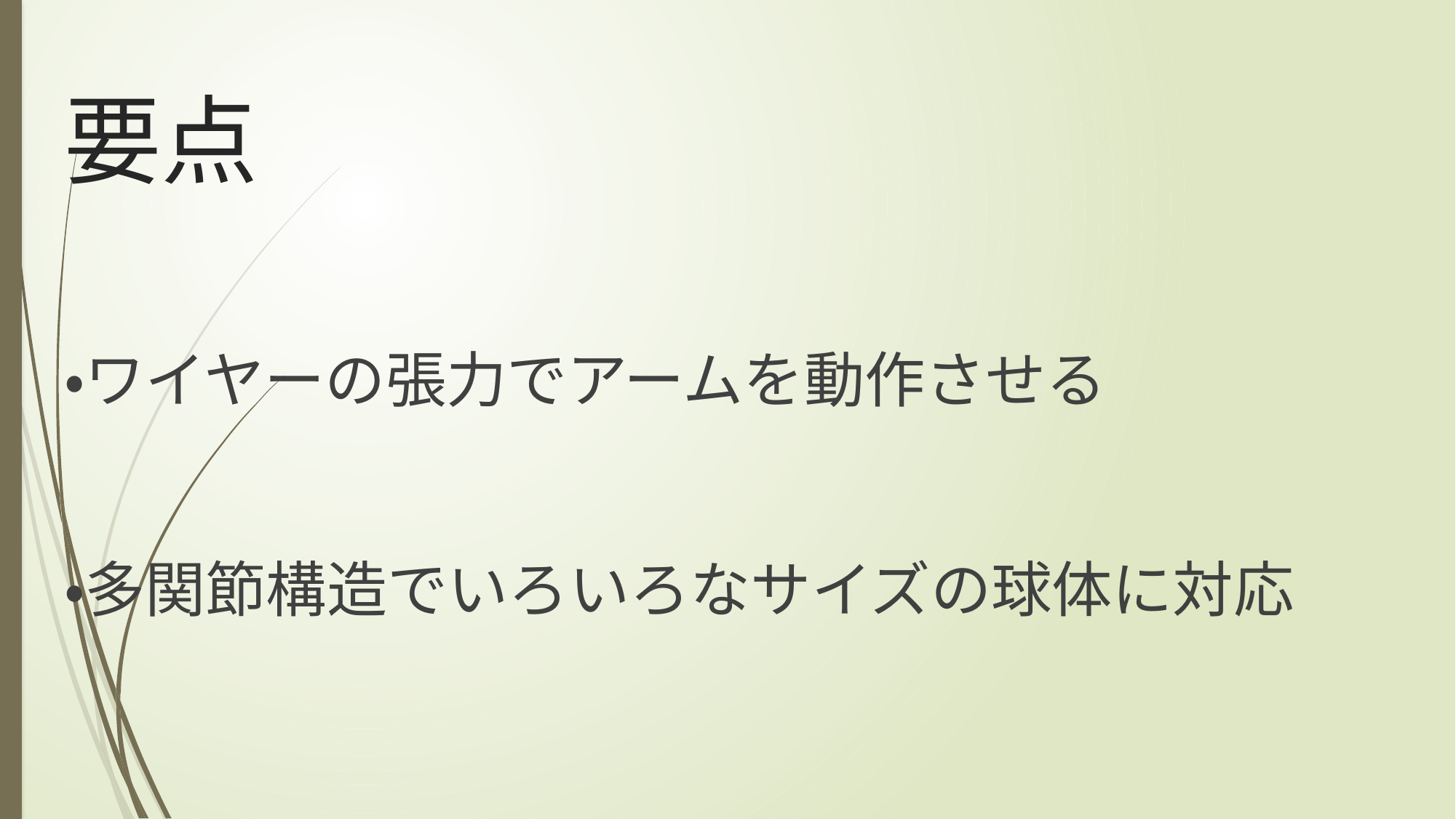

# 要点

・ワイヤーの張力でアームを動作させる

・多関節構造でいろいろなサイズの球体に対応